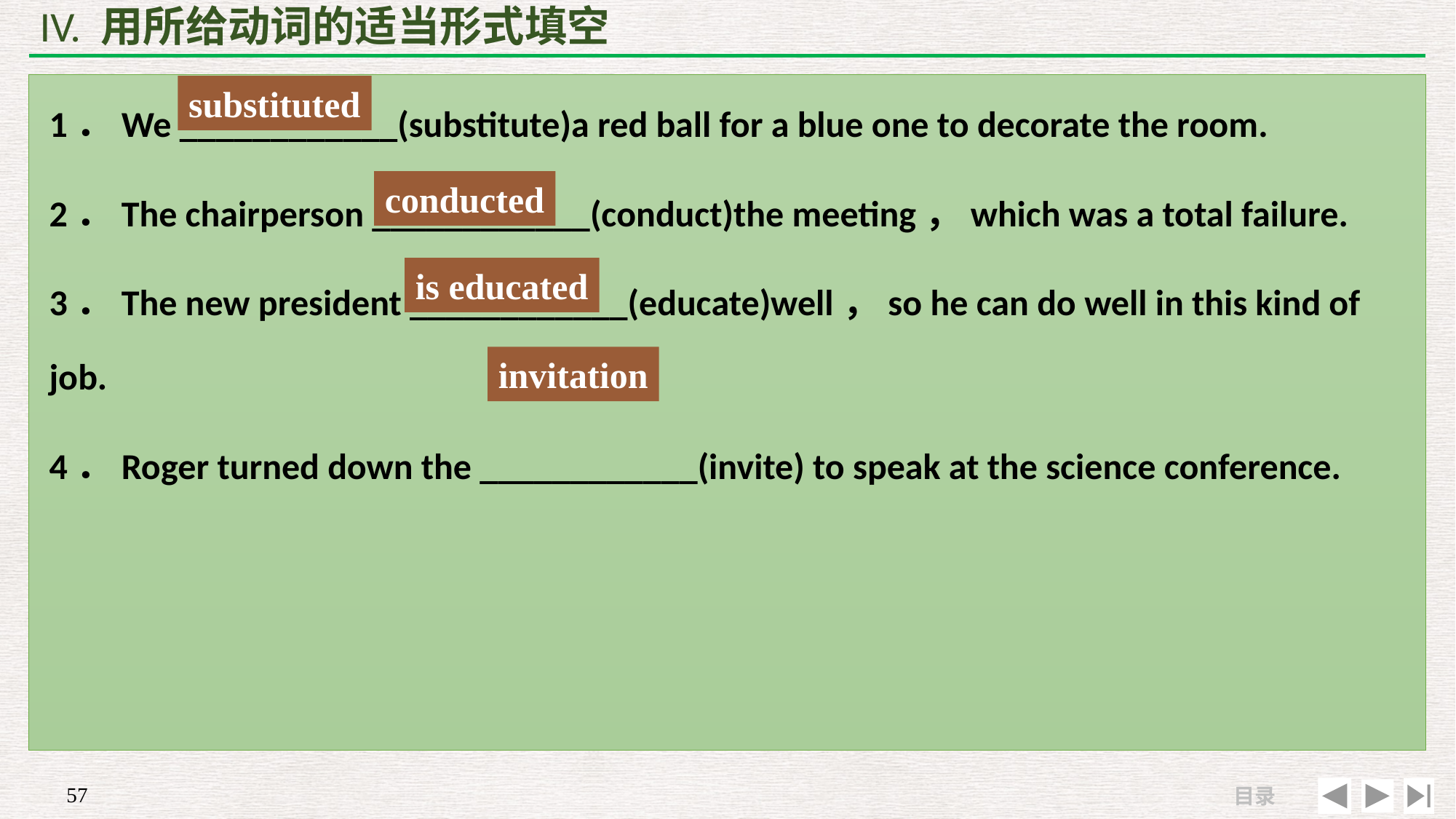

# IV. 用所给动词的适当形式填空
1．We ____________(substitute)a red ball for a blue one to decorate the room.
2．The chairperson ____________(conduct)the meeting，which was a total failure.
3．The new president ____________(educate)well，so he can do well in this kind of job.
4．Roger turned down the ____________(invite) to speak at the science conference.

substituted
conducted
is educated
invitation